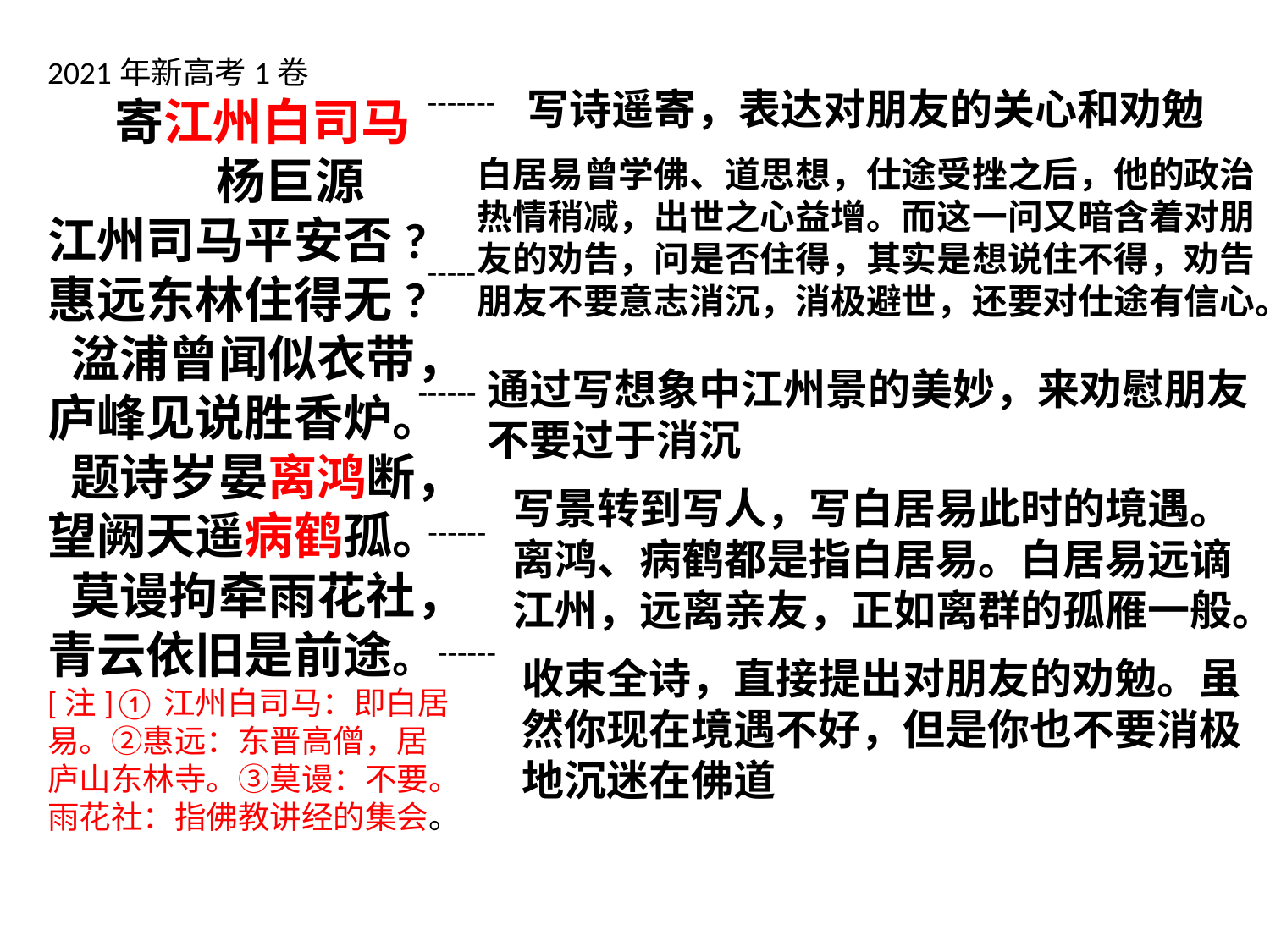

2021年新高考1卷
      寄江州白司马
              杨巨源
江州司马平安否?
惠远东林住得无?
 湓浦曾闻似衣带，
庐峰见说胜香炉。
 题诗岁晏离鸿断，
望阙天遥病鹤孤。
 莫谩拘牵雨花社，
青云依旧是前途。
[注]①江州白司马：即白居易。②惠远：东晋高僧，居庐山东林寺。③莫谩：不要。雨花社：指佛教讲经的集会。

-------
写诗遥寄，表达对朋友的关心和劝勉
白居易曾学佛、道思想，仕途受挫之后，他的政治热情稍减，出世之心益增。而这一问又暗含着对朋友的劝告，问是否住得，其实是想说住不得，劝告朋友不要意志消沉，消极避世，还要对仕途有信心。

-----

通过写想象中江州景的美妙，来劝慰朋友不要过于消沉
------
写景转到写人，写白居易此时的境遇。离鸿、病鹤都是指白居易。白居易远谪江州，远离亲友，正如离群的孤雁一般。
------
------
收束全诗，直接提出对朋友的劝勉。虽然你现在境遇不好，但是你也不要消极地沉迷在佛道